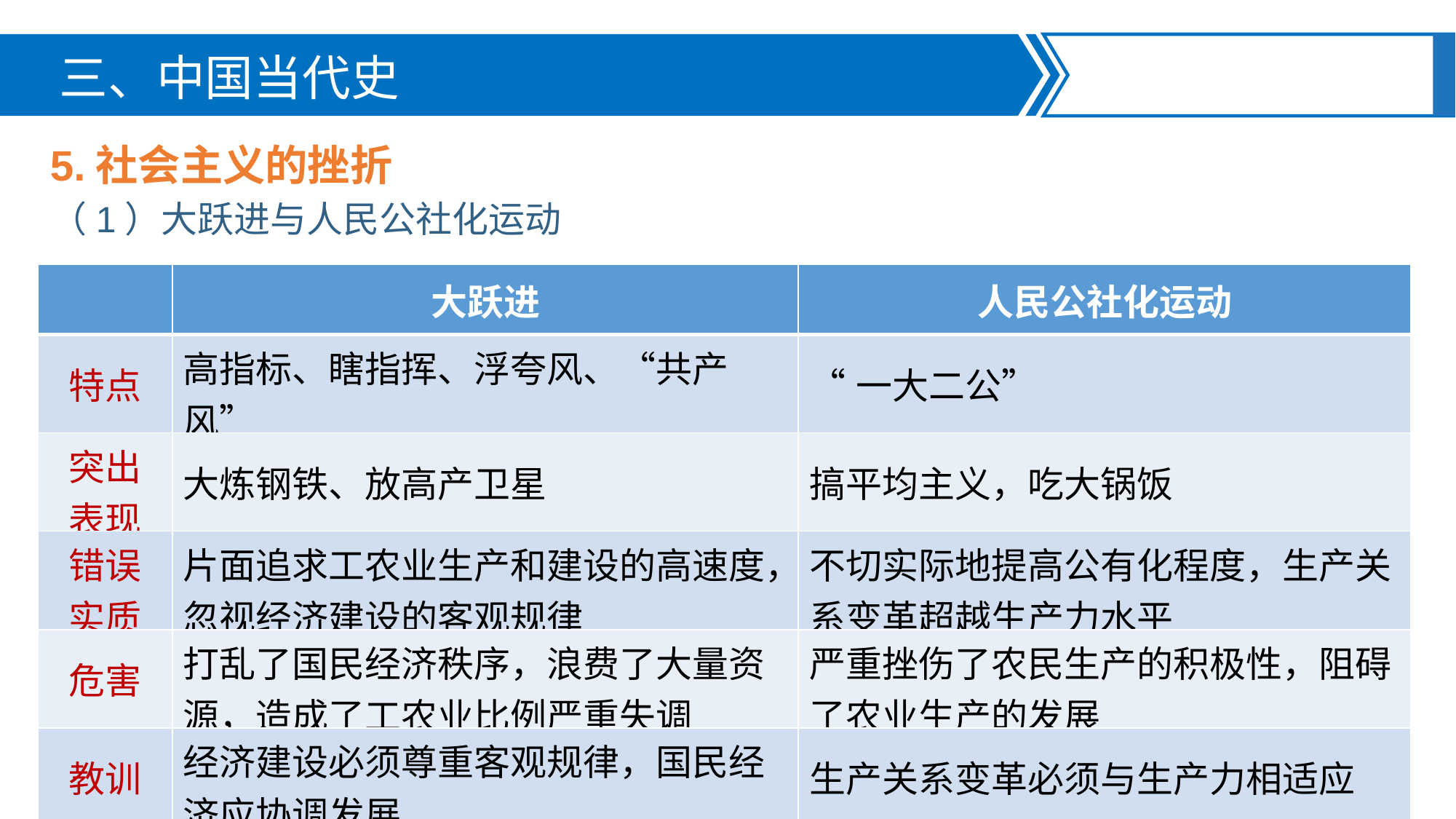

三、中国当代史
5.社会主义的挫折
（1）大跃进与人民公社化运动
|  | 大跃进 | 人民公社化运动 |
| --- | --- | --- |
| 特点 | 高指标、瞎指挥、浮夸风、“共产风” | “一大二公” |
| 突出 表现 | 大炼钢铁、放高产卫星 | 搞平均主义，吃大锅饭 |
| 错误 实质 | 片面追求工农业生产和建设的高速度，忽视经济建设的客观规律 | 不切实际地提高公有化程度，生产关系变革超越生产力水平 |
| 危害 | 打乱了国民经济秩序，浪费了大量资源，造成了工农业比例严重失调 | 严重挫伤了农民生产的积极性，阻碍了农业生产的发展 |
| 教训 | 经济建设必须尊重客观规律，国民经济应协调发展 | 生产关系变革必须与生产力相适应 |